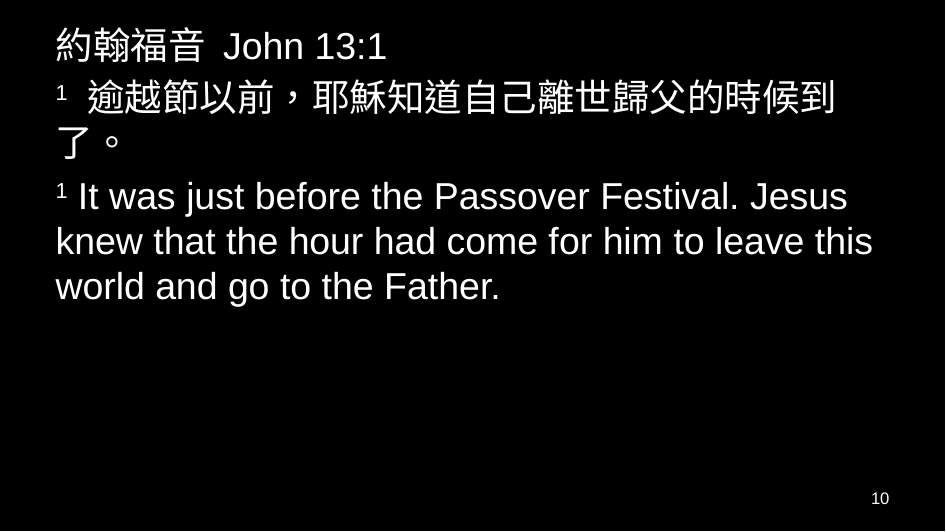

約翰福音 John 13:1
1 逾越節以前，耶穌知道自己離世歸父的時候到了。
1 It was just before the Passover Festival. Jesus knew that the hour had come for him to leave this world and go to the Father.
10